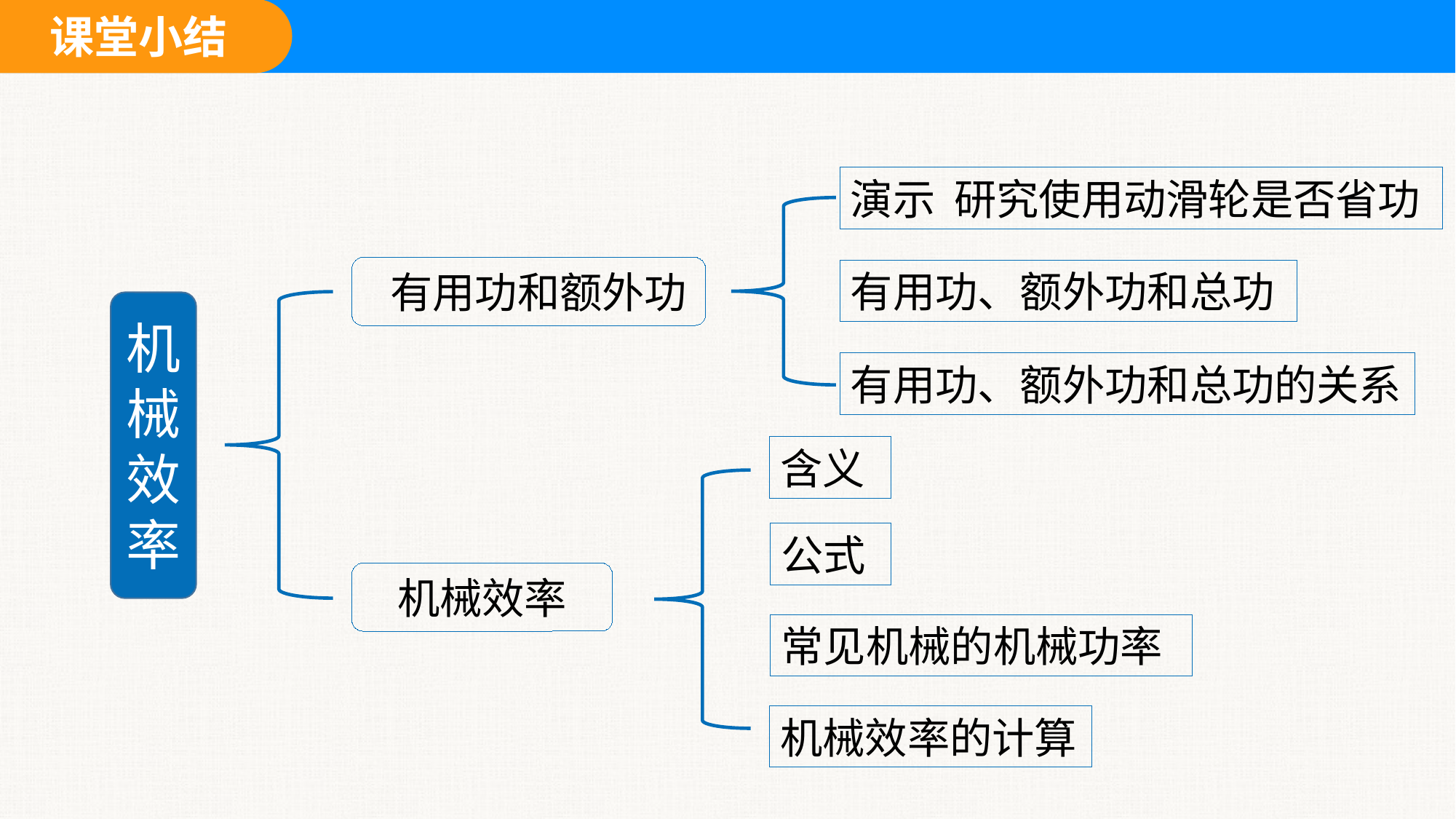

演示  研究使用动滑轮是否省功

 有用功和额外功
有用功、额外功和总功

机械效率
有用功、额外功和总功的关系
含义

公式
机械效率
常见机械的机械功率
机械效率的计算